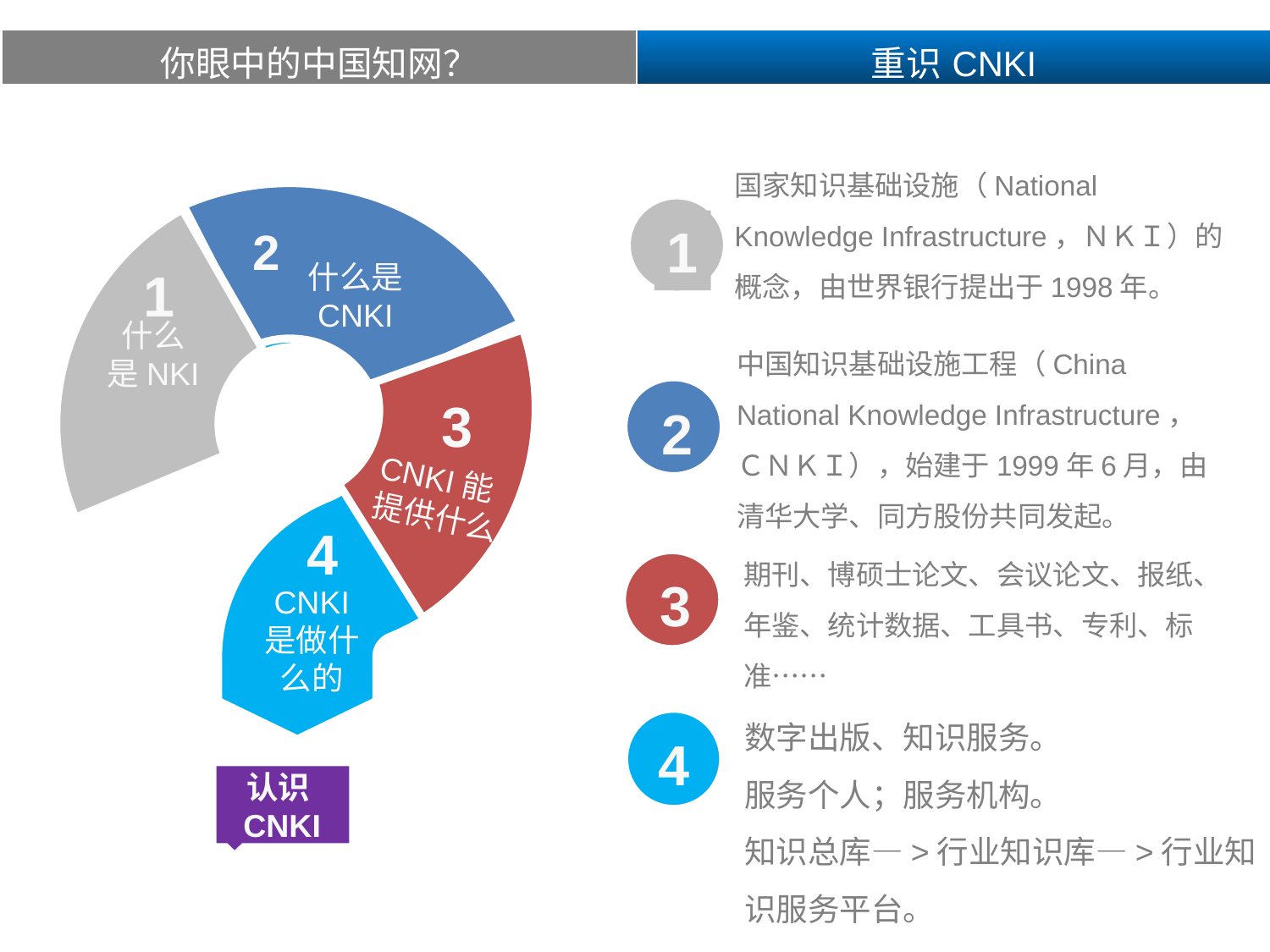

| 你眼中的中国知网？ | 重识CNKI |
| --- | --- |
国家知识基础设施（National Knowledge Infrastructure，ＮＫＩ）的概念，由世界银行提出于1998年。

1

2
什么是
CNKI
1
什么是NKI

中国知识基础设施工程（China National Knowledge Infrastructure，ＣＮＫＩ），始建于1999年6月，由清华大学、同方股份共同发起。

2
3

CNKI能提供什么
4
CNKI
是做什么的
期刊、博硕士论文、会议论文、报纸、年鉴、统计数据、工具书、专利、标准……

3
数字出版、知识服务。
服务个人；服务机构。
知识总库—>行业知识库—>行业知识服务平台。

4

认识CNKI